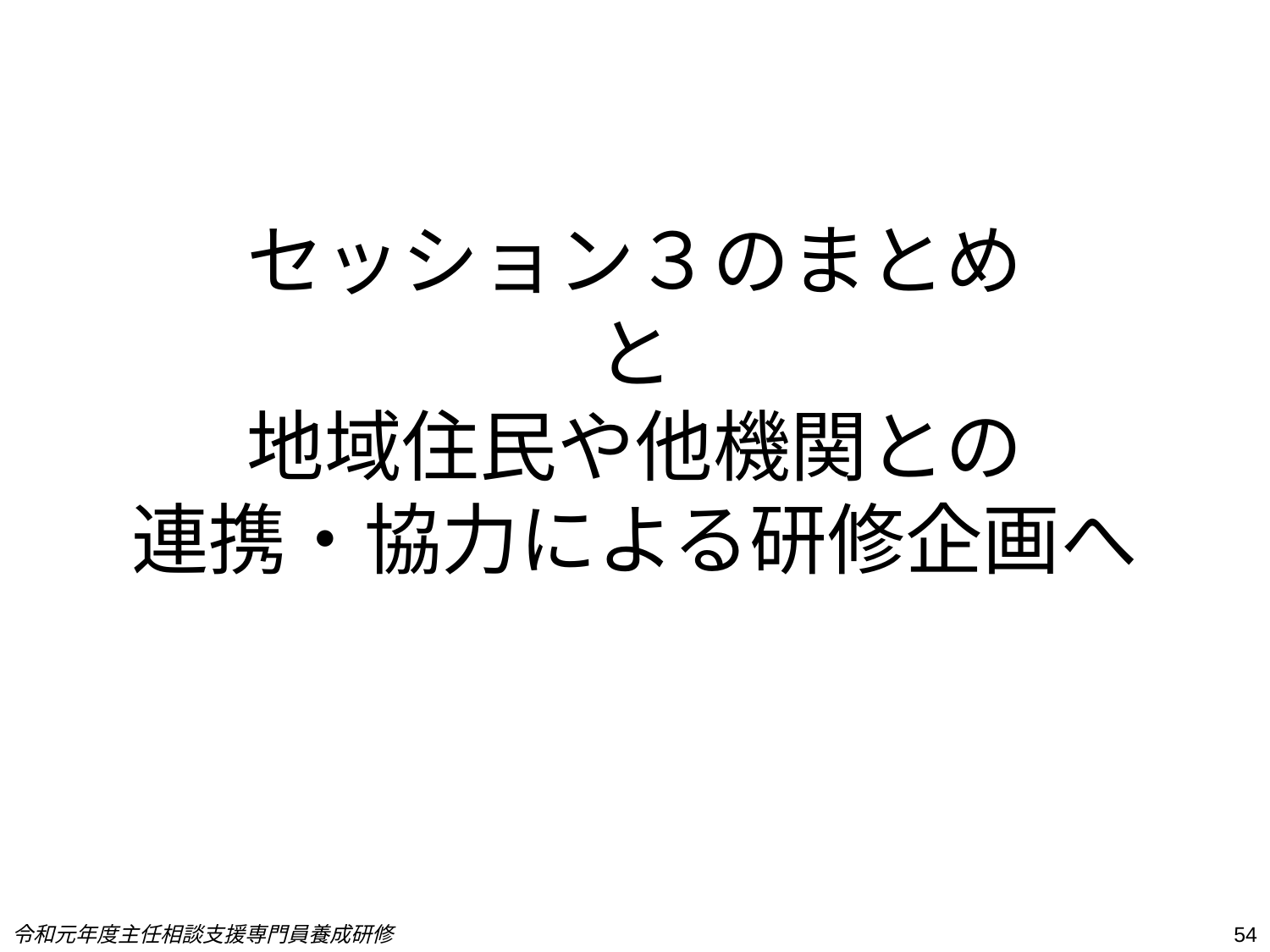

# セッション３のまとめ と 地域住民や他機関との 連携・協力による研修企画へ
令和元年度主任相談支援専門員養成研修

54